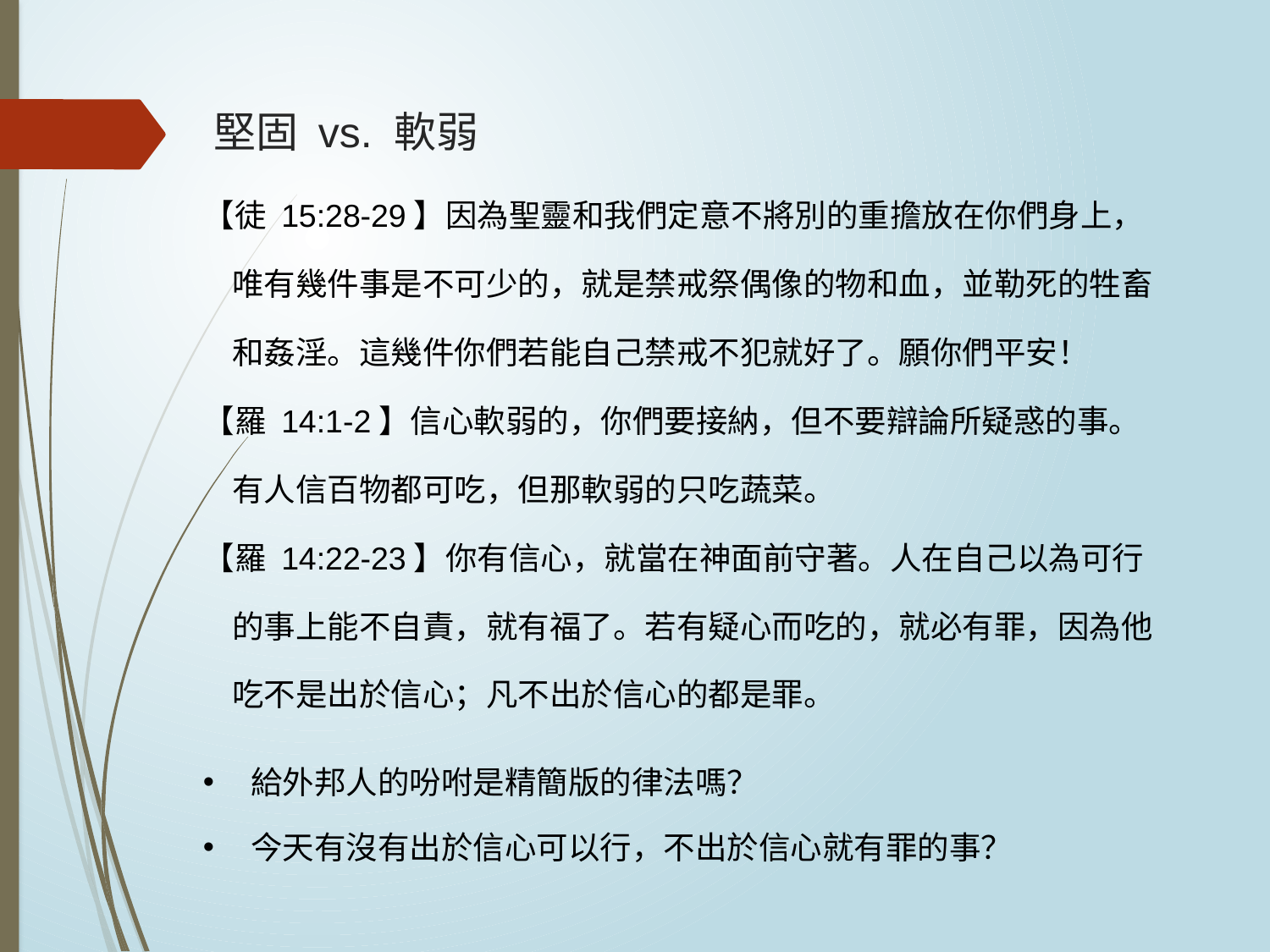

# 堅固 vs. 軟弱
【徒 15:28-29】因為聖靈和我們定意不將別的重擔放在你們身上，
   唯有幾件事是不可少的，就是禁戒祭偶像的物和血，並勒死的牲畜
   和姦淫。這幾件你們若能自己禁戒不犯就好了。願你們平安！
【羅 14:1-2】信心軟弱的，你們要接納，但不要辯論所疑惑的事。
   有人信百物都可吃，但那軟弱的只吃蔬菜。
【羅 14:22-23】你有信心，就當在神面前守著。人在自己以為可行
   的事上能不自責，就有福了。若有疑心而吃的，就必有罪，因為他
   吃不是出於信心；凡不出於信心的都是罪。
給外邦人的吩咐是精簡版的律法嗎？
今天有沒有出於信心可以行，不出於信心就有罪的事？